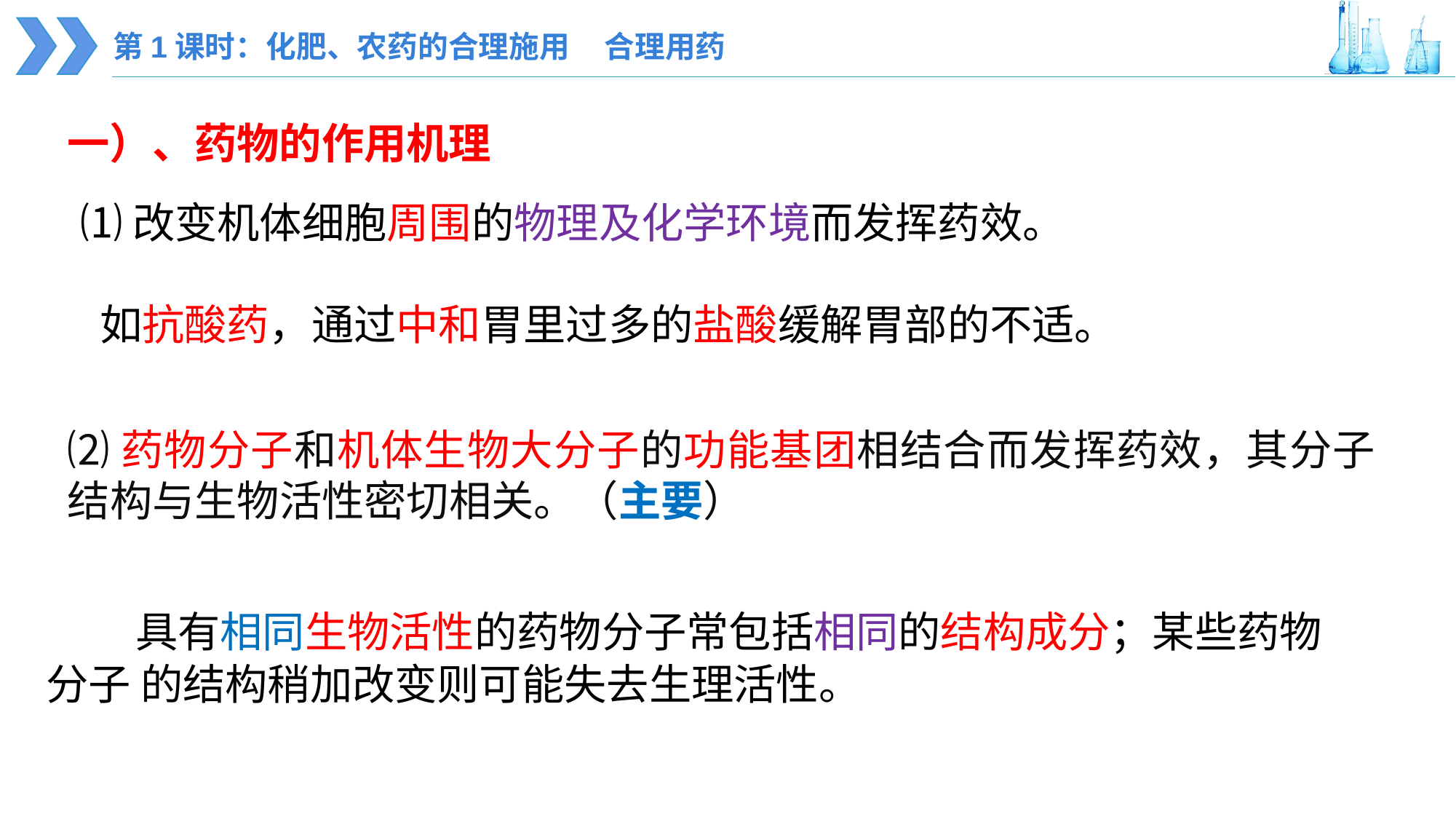

第1课时：化肥、农药的合理施用     合理用药

一）、药物的作用机理
⑴改变机体细胞周围的物理及化学环境而发挥药效。

 如抗酸药，通过中和胃里过多的盐酸缓解胃部的不适。
⑵药物分子和机体生物大分子的功能基团相结合而发挥药效，其分子结构与生物活性密切相关。（主要）
       具有相同生物活性的药物分子常包括相同的结构成分；某些药物分子 的结构稍加改变则可能失去生理活性。